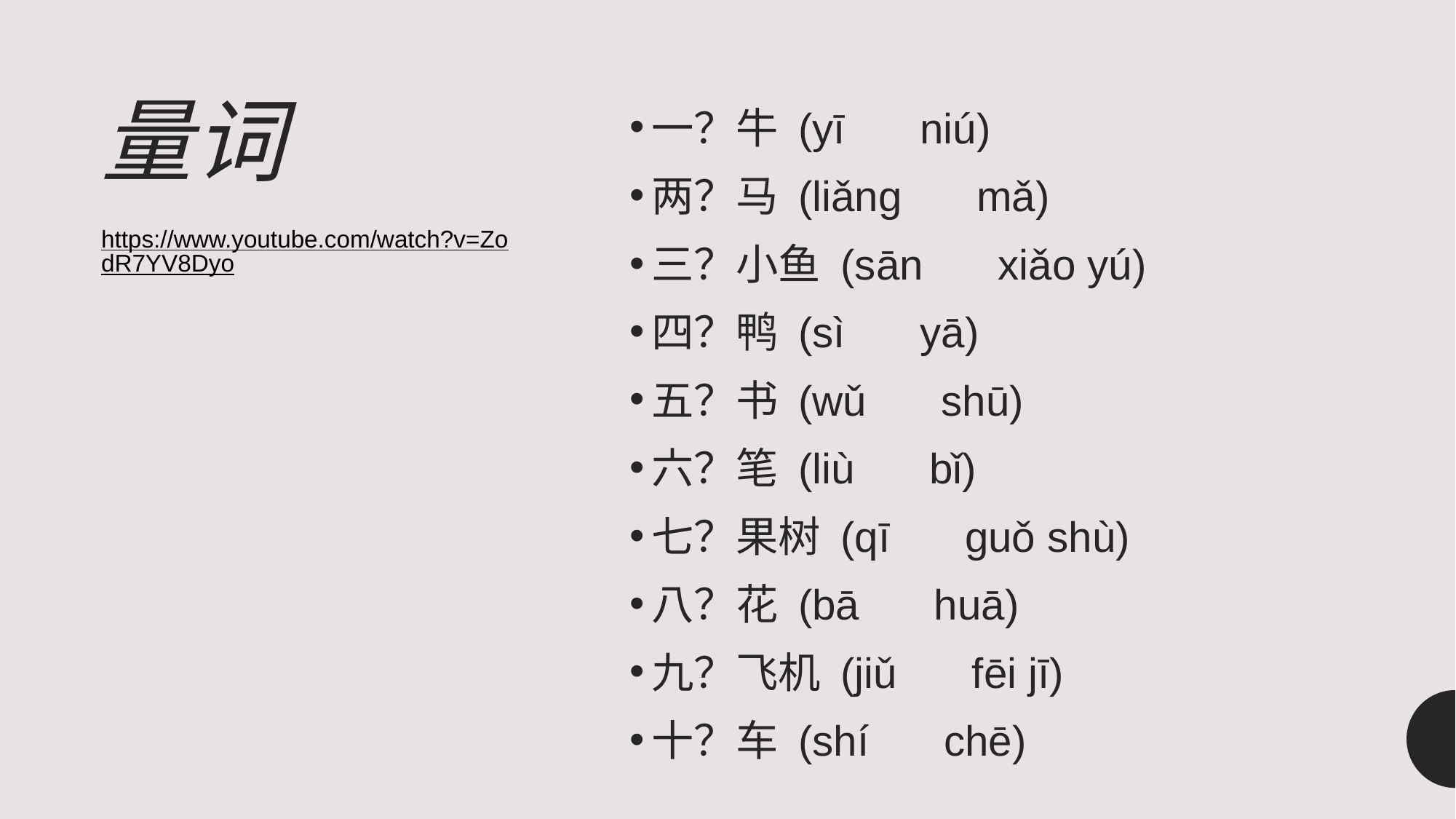

一？牛 (yī 　niú)
两？马 (liǎng 　mǎ)
三？小鱼 (sān 　xiǎo yú)
四？鸭 (sì 　yā)
五？书 (wǔ 　shū)
六？笔 (liù 　bǐ)
七？果树 (qī 　guǒ shù)
八？花 (bā 　huā)
九？飞机 (jiǔ 　fēi jī)
十？车 (shí 　chē)
# 量词
https://www.youtube.com/watch?v=ZodR7YV8Dyo